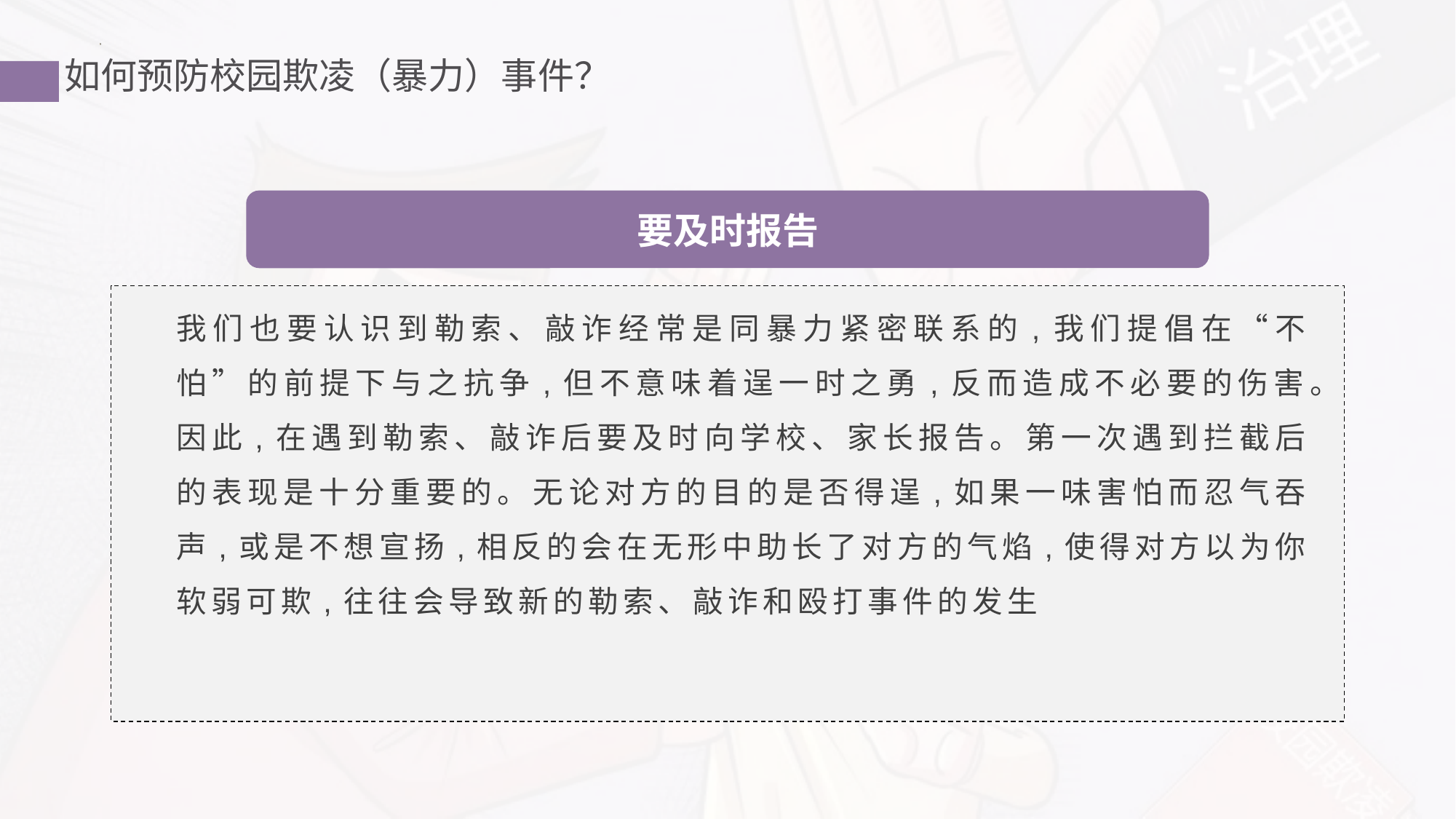

如何预防校园欺凌（暴力）事件？

要及时报告

我们也要认识到勒索、敲诈经常是同暴力紧密联系的,我们提倡在“不怕”的前提下与之抗争,但不意味着逞一时之勇,反而造成不必要的伤害。因此,在遇到勒索、敲诈后要及时向学校、家长报告。第一次遇到拦截后的表现是十分重要的。无论对方的目的是否得逞,如果一味害怕而忍气吞声,或是不想宣扬,相反的会在无形中助长了对方的气焰,使得对方以为你软弱可欺,往往会导致新的勒索、敲诈和殴打事件的发生